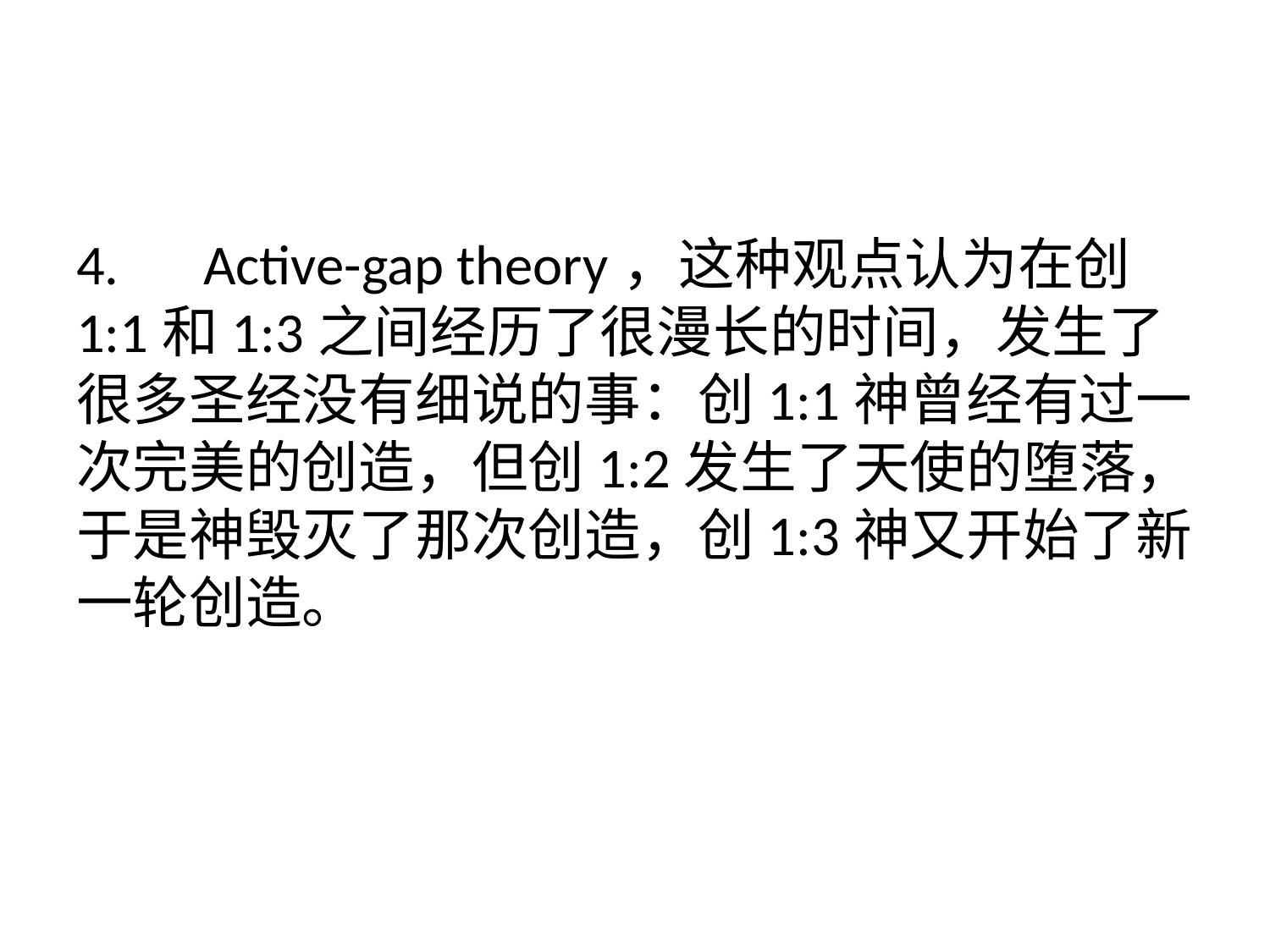

#
4.	Active-gap theory，这种观点认为在创1:1和1:3之间经历了很漫长的时间，发生了很多圣经没有细说的事：创1:1神曾经有过一次完美的创造，但创1:2发生了天使的堕落，于是神毁灭了那次创造，创1:3神又开始了新一轮创造。